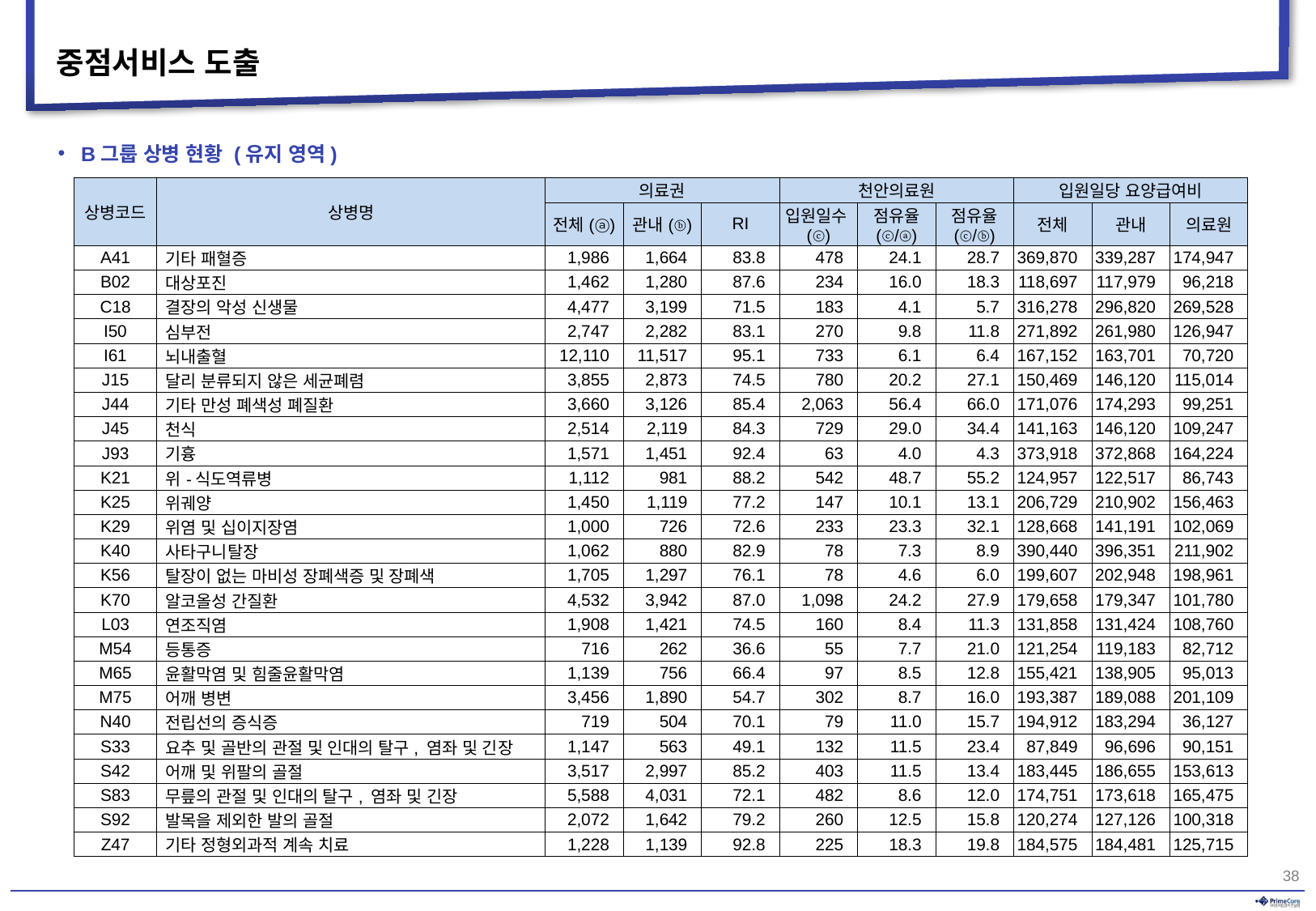

# 중점서비스 도출
B그룹 상병 현황 (유지 영역)

| 상병코드 | 상병명 | 의료권 |  |  | 천안의료원 |  |  | 입원일당 요양급여비 |  |  |
| --- | --- | --- | --- | --- | --- | --- | --- | --- | --- | --- |
|  |  | 전체(ⓐ) | 관내(ⓑ) | RI | 입원일수(ⓒ) | 점유율 (ⓒ/ⓐ) | 점유율 (ⓒ/ⓑ) | 전체 | 관내 | 의료원 |
| A41 | 기타 패혈증 | 1,986 | 1,664 | 83.8 | 478 | 24.1 | 28.7 | 369,870 | 339,287 | 174,947 |
| B02 | 대상포진 | 1,462 | 1,280 | 87.6 | 234 | 16.0 | 18.3 | 118,697 | 117,979 | 96,218 |
| C18 | 결장의 악성 신생물 | 4,477 | 3,199 | 71.5 | 183 | 4.1 | 5.7 | 316,278 | 296,820 | 269,528 |
| I50 | 심부전 | 2,747 | 2,282 | 83.1 | 270 | 9.8 | 11.8 | 271,892 | 261,980 | 126,947 |
| I61 | 뇌내출혈 | 12,110 | 11,517 | 95.1 | 733 | 6.1 | 6.4 | 167,152 | 163,701 | 70,720 |
| J15 | 달리 분류되지 않은 세균폐렴 | 3,855 | 2,873 | 74.5 | 780 | 20.2 | 27.1 | 150,469 | 146,120 | 115,014 |
| J44 | 기타 만성 폐색성 폐질환 | 3,660 | 3,126 | 85.4 | 2,063 | 56.4 | 66.0 | 171,076 | 174,293 | 99,251 |
| J45 | 천식 | 2,514 | 2,119 | 84.3 | 729 | 29.0 | 34.4 | 141,163 | 146,120 | 109,247 |
| J93 | 기흉 | 1,571 | 1,451 | 92.4 | 63 | 4.0 | 4.3 | 373,918 | 372,868 | 164,224 |
| K21 | 위-식도역류병 | 1,112 | 981 | 88.2 | 542 | 48.7 | 55.2 | 124,957 | 122,517 | 86,743 |
| K25 | 위궤양 | 1,450 | 1,119 | 77.2 | 147 | 10.1 | 13.1 | 206,729 | 210,902 | 156,463 |
| K29 | 위염 및 십이지장염 | 1,000 | 726 | 72.6 | 233 | 23.3 | 32.1 | 128,668 | 141,191 | 102,069 |
| K40 | 사타구니탈장 | 1,062 | 880 | 82.9 | 78 | 7.3 | 8.9 | 390,440 | 396,351 | 211,902 |
| K56 | 탈장이 없는 마비성 장폐색증 및 장폐색 | 1,705 | 1,297 | 76.1 | 78 | 4.6 | 6.0 | 199,607 | 202,948 | 198,961 |
| K70 | 알코올성 간질환 | 4,532 | 3,942 | 87.0 | 1,098 | 24.2 | 27.9 | 179,658 | 179,347 | 101,780 |
| L03 | 연조직염 | 1,908 | 1,421 | 74.5 | 160 | 8.4 | 11.3 | 131,858 | 131,424 | 108,760 |
| M54 | 등통증 | 716 | 262 | 36.6 | 55 | 7.7 | 21.0 | 121,254 | 119,183 | 82,712 |
| M65 | 윤활막염 및 힘줄윤활막염 | 1,139 | 756 | 66.4 | 97 | 8.5 | 12.8 | 155,421 | 138,905 | 95,013 |
| M75 | 어깨 병변 | 3,456 | 1,890 | 54.7 | 302 | 8.7 | 16.0 | 193,387 | 189,088 | 201,109 |
| N40 | 전립선의 증식증 | 719 | 504 | 70.1 | 79 | 11.0 | 15.7 | 194,912 | 183,294 | 36,127 |
| S33 | 요추 및 골반의 관절 및 인대의 탈구, 염좌 및 긴장 | 1,147 | 563 | 49.1 | 132 | 11.5 | 23.4 | 87,849 | 96,696 | 90,151 |
| S42 | 어깨 및 위팔의 골절 | 3,517 | 2,997 | 85.2 | 403 | 11.5 | 13.4 | 183,445 | 186,655 | 153,613 |
| S83 | 무릎의 관절 및 인대의 탈구, 염좌 및 긴장 | 5,588 | 4,031 | 72.1 | 482 | 8.6 | 12.0 | 174,751 | 173,618 | 165,475 |
| S92 | 발목을 제외한 발의 골절 | 2,072 | 1,642 | 79.2 | 260 | 12.5 | 15.8 | 120,274 | 127,126 | 100,318 |
| Z47 | 기타 정형외과적 계속 치료 | 1,228 | 1,139 | 92.8 | 225 | 18.3 | 19.8 | 184,575 | 184,481 | 125,715 |